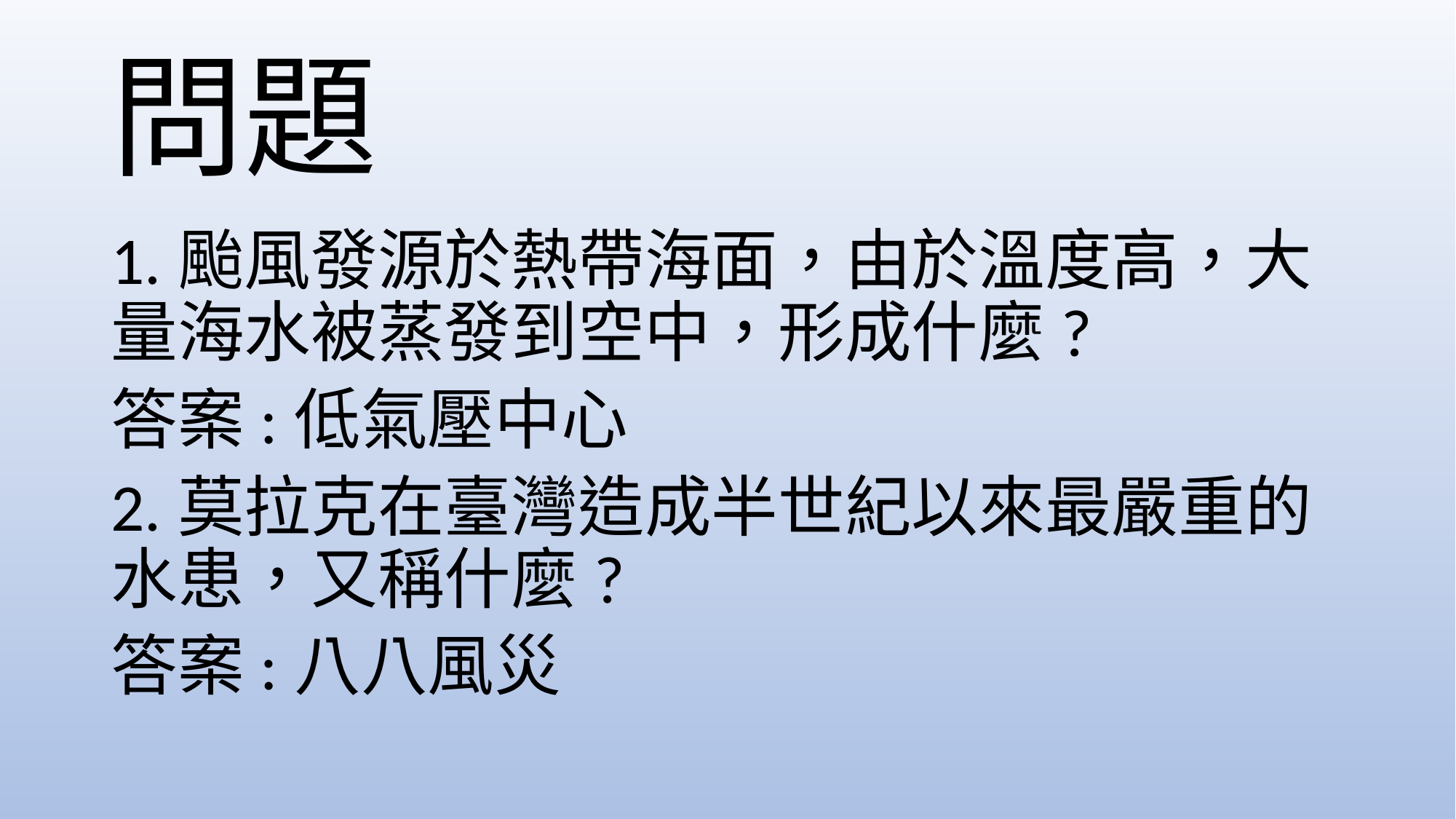

# 問題
1.颱風發源於熱帶海面，由於溫度高，大量海水被蒸發到空中，形成什麼?
答案:低氣壓中心
2.莫拉克在臺灣造成半世紀以來最嚴重的水患，又稱什麼?
答案:八八風災